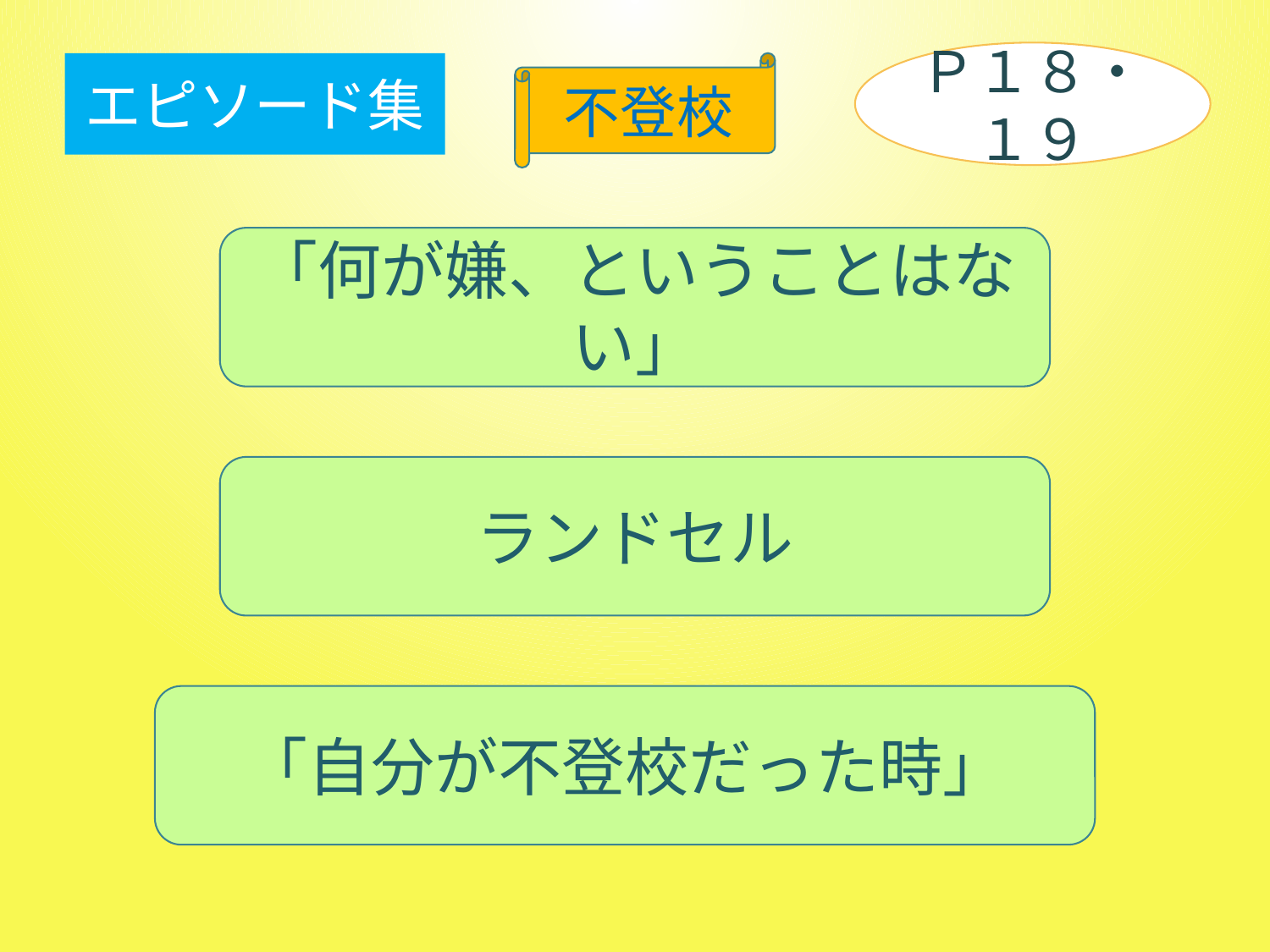

Ｐ１８・１９
エピソード集
不登校
「何が嫌、ということはない」
ランドセル
「自分が不登校だった時」